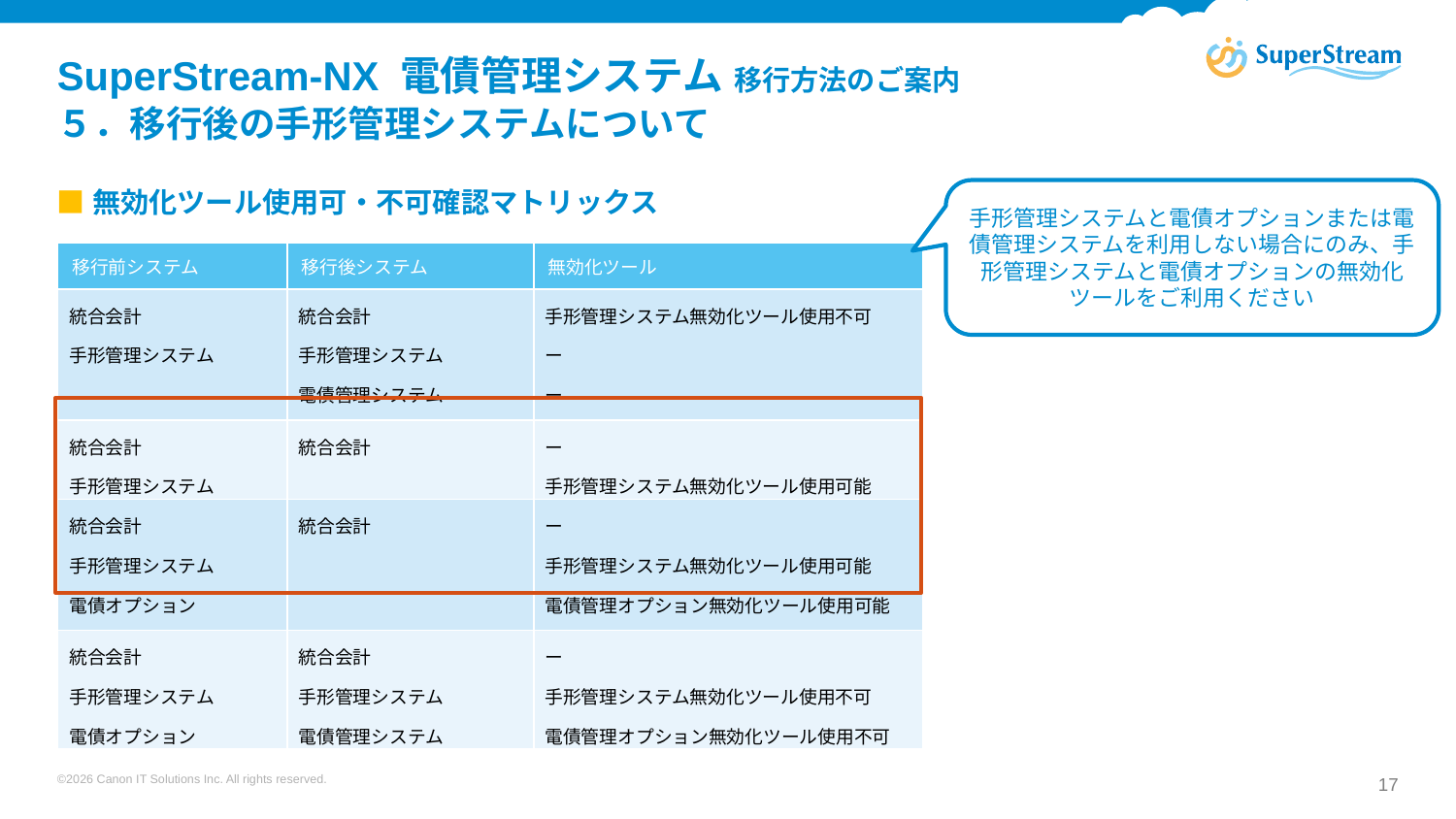

# SuperStream-NX 電債管理システム 移行方法のご案内 ５．移行後の手形管理システムについて
■無効化ツール使用可・不可確認マトリックス

手形管理システムと電債オプションまたは電債管理システムを利用しない場合にのみ、手形管理システムと電債オプションの無効化ツールをご利用ください
| 移行前システム | 移行後システム | 無効化ツール |
| --- | --- | --- |
| 統合会計 手形管理システム | 統合会計 手形管理システム 電債管理システム | 手形管理システム無効化ツール使用不可 ー ー |
| 統合会計 手形管理システム | 統合会計 | ー 手形管理システム無効化ツール使用可能 |
| 統合会計 手形管理システム 電債オプション | 統合会計 | ー 手形管理システム無効化ツール使用可能 電債管理オプション無効化ツール使用可能 |
| 統合会計 手形管理システム 電債オプション | 統合会計 手形管理システム 電債管理システム | ー 手形管理システム無効化ツール使用不可 電債管理オプション無効化ツール使用不可 |

©2026 Canon IT Solutions Inc. All rights reserved.
17